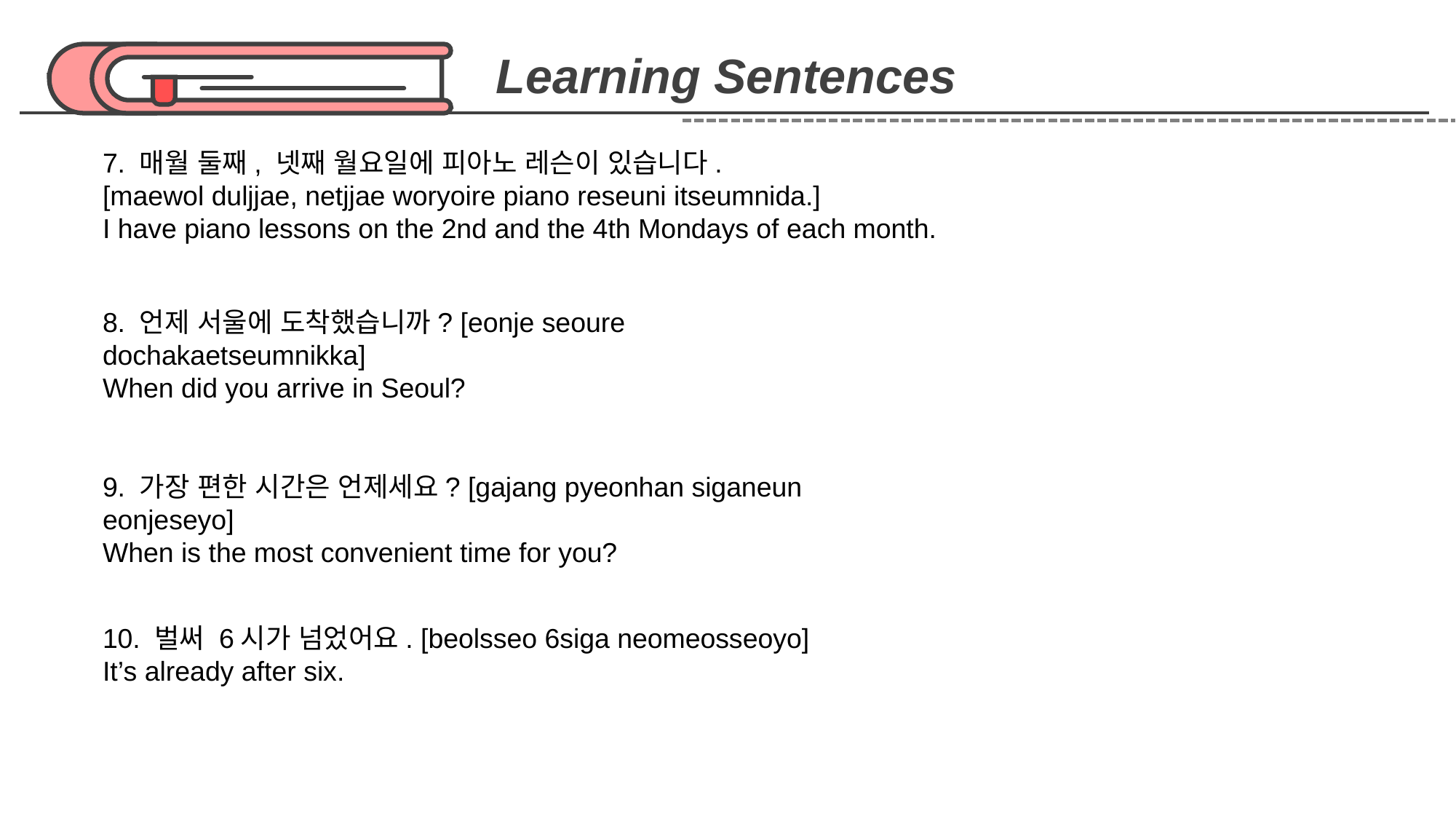

Learning Sentences

7. 매월 둘째, 넷째 월요일에 피아노 레슨이 있습니다.
[maewol duljjae, netjjae woryoire piano reseuni itseumnida.]
I have piano lessons on the 2nd and the 4th Mondays of each month.
8. 언제 서울에 도착했습니까? [eonje seoure dochakaetseumnikka]
When did you arrive in Seoul?
9. 가장 편한 시간은 언제세요? [gajang pyeonhan siganeun eonjeseyo]
When is the most convenient time for you?
10. 벌써 6시가 넘었어요. [beolsseo 6siga neomeosseoyo]
It’s already after six.